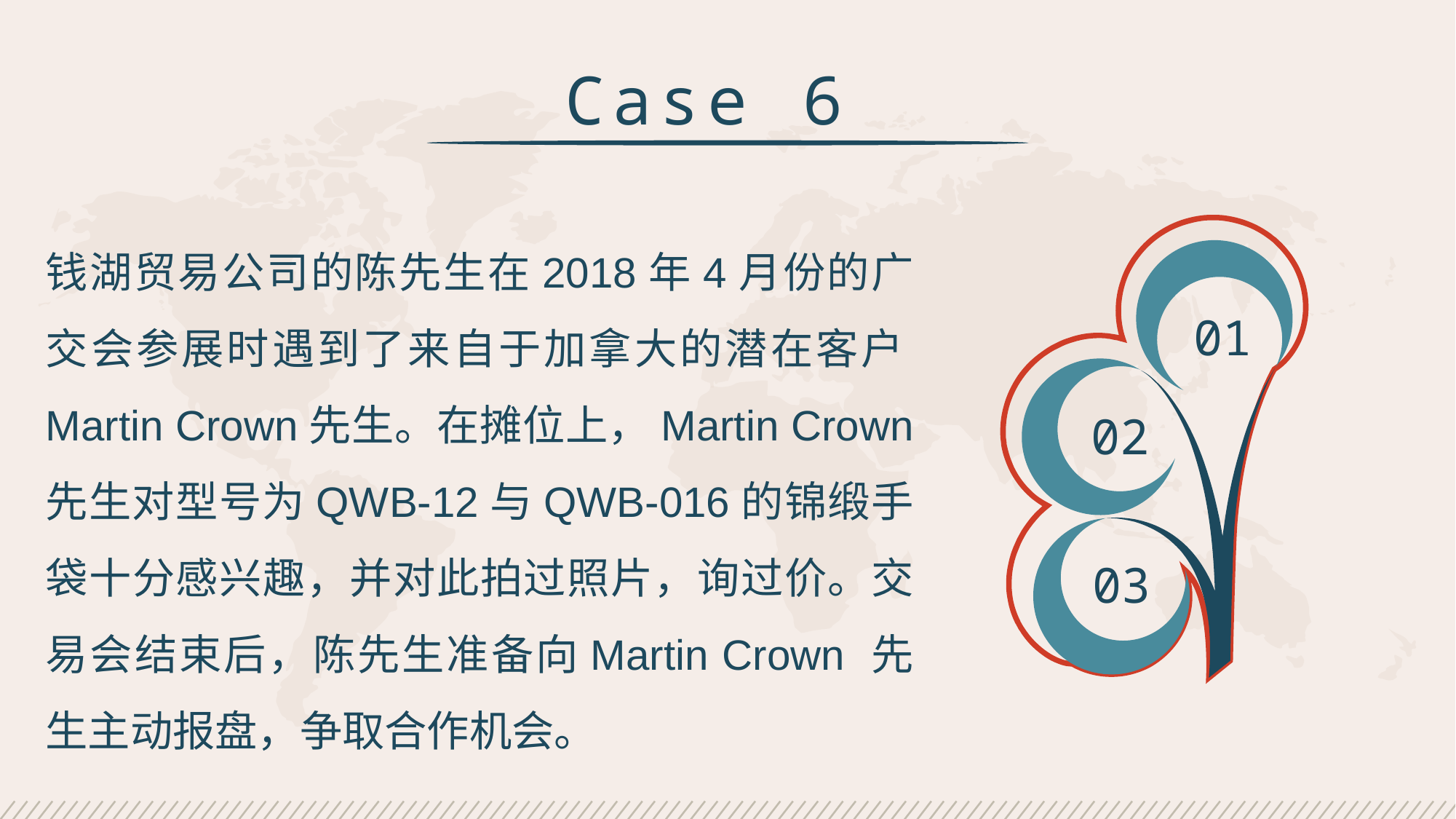

Case 6

钱湖贸易公司的陈先生在2018年4月份的广交会参展时遇到了来自于加拿大的潜在客户Martin Crown先生。在摊位上，Martin Crown 先生对型号为QWB-12与QWB-016的锦缎手袋十分感兴趣，并对此拍过照片，询过价。交易会结束后，陈先生准备向Martin Crown 先生主动报盘，争取合作机会。
01
02
03